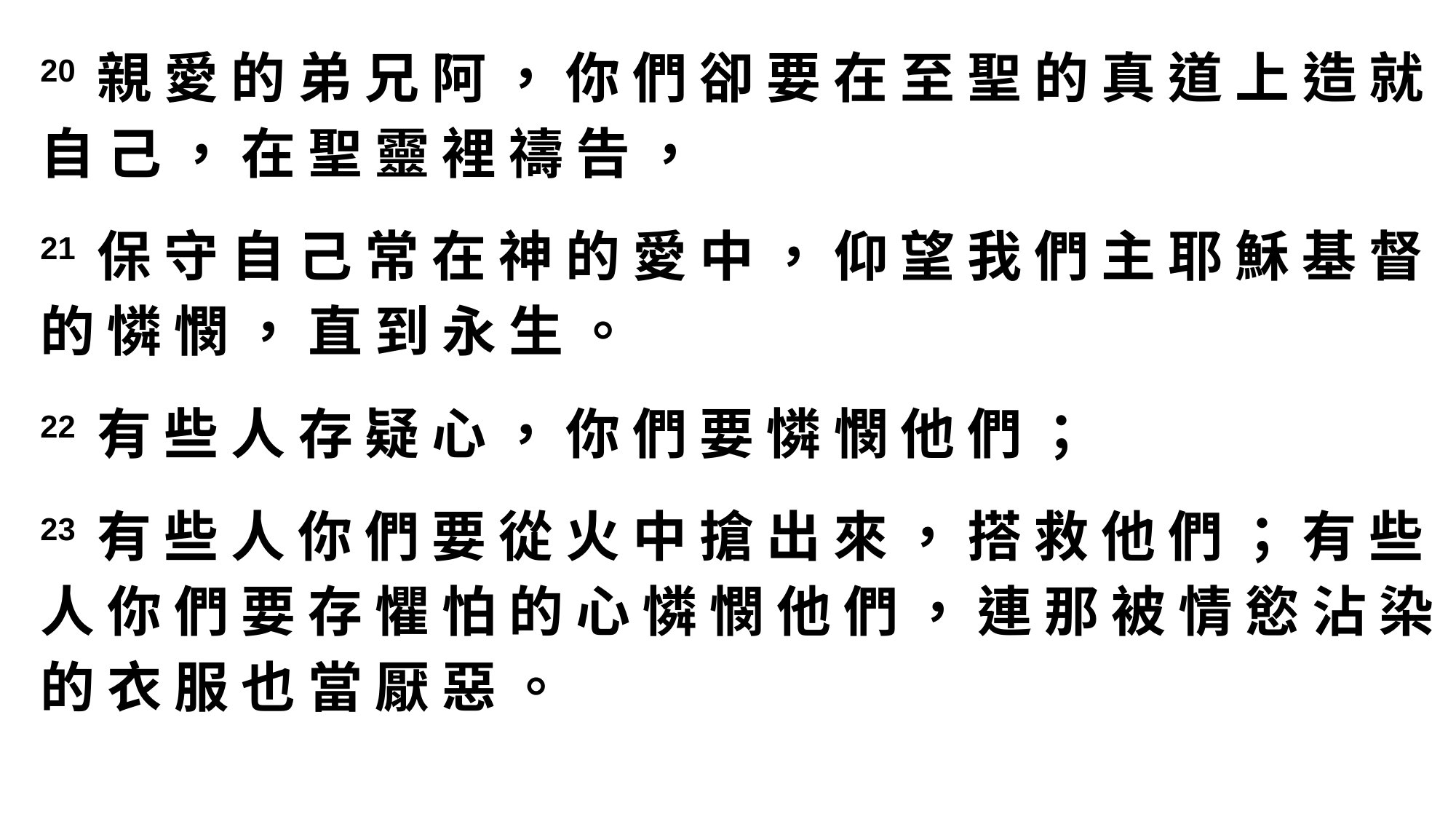

20 親 愛 的 弟 兄 阿 ， 你 們 卻 要 在 至 聖 的 真 道 上 造 就 自 己 ， 在 聖 靈 裡 禱 告 ，
21 保 守 自 己 常 在 神 的 愛 中 ， 仰 望 我 們 主 耶 穌 基 督 的 憐 憫 ， 直 到 永 生 。
22 有 些 人 存 疑 心 ， 你 們 要 憐 憫 他 們 ；
23 有 些 人 你 們 要 從 火 中 搶 出 來 ， 搭 救 他 們 ； 有 些 人 你 們 要 存 懼 怕 的 心 憐 憫 他 們 ， 連 那 被 情 慾 沾 染 的 衣 服 也 當 厭 惡 。